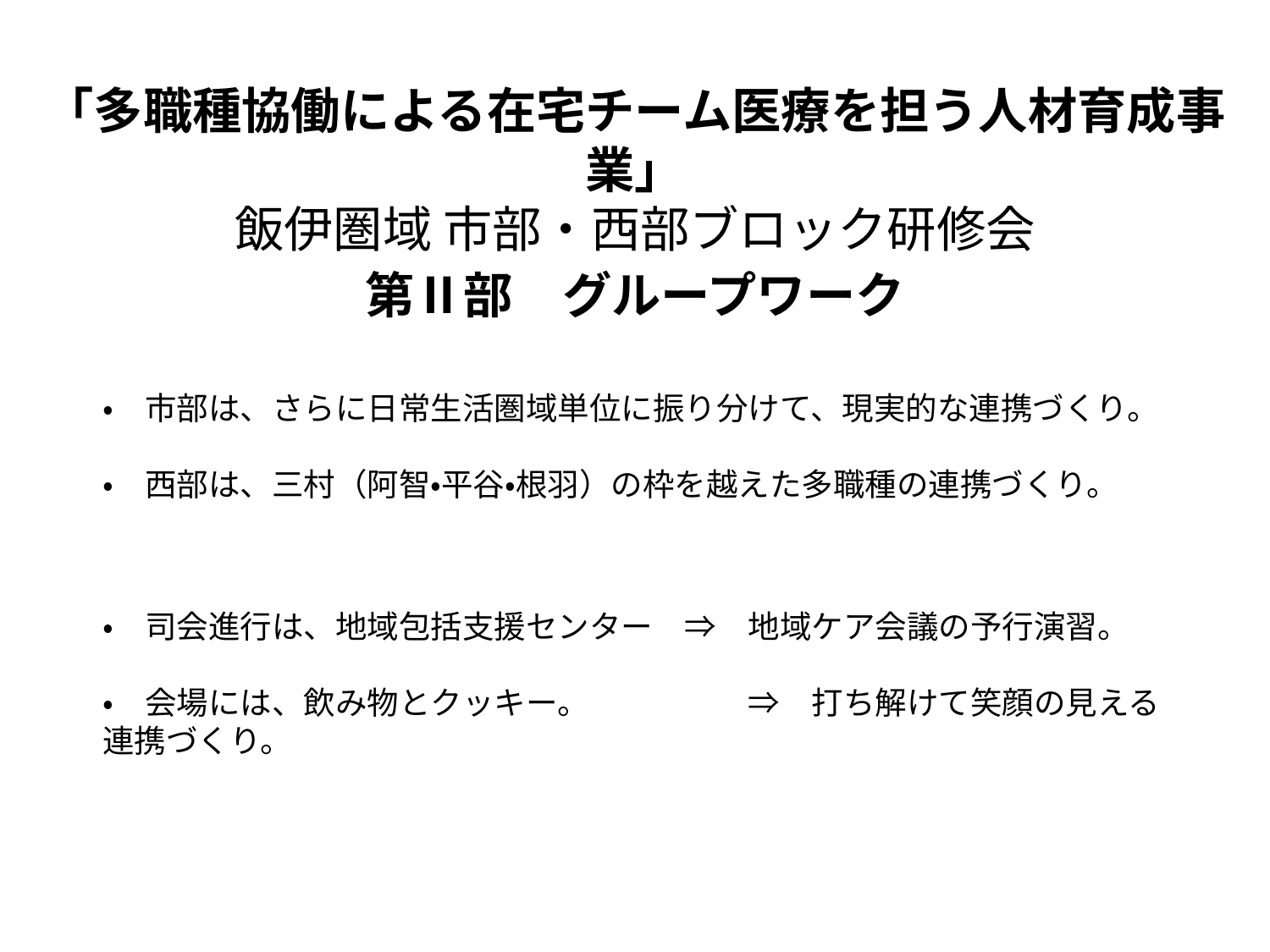

「多職種協働による在宅チーム医療を担う人材育成事業」
飯伊圏域 市部・西部ブロック研修会
第Ⅱ部　グループワーク
・　市部は、さらに日常生活圏域単位に振り分けて、現実的な連携づくり。

・　西部は、三村（阿智・平谷・根羽）の枠を越えた多職種の連携づくり。

・　司会進行は、地域包括支援センター　⇒　地域ケア会議の予行演習。

・　会場には、飲み物とクッキー。　　　　　⇒　打ち解けて笑顔の見える連携づくり。